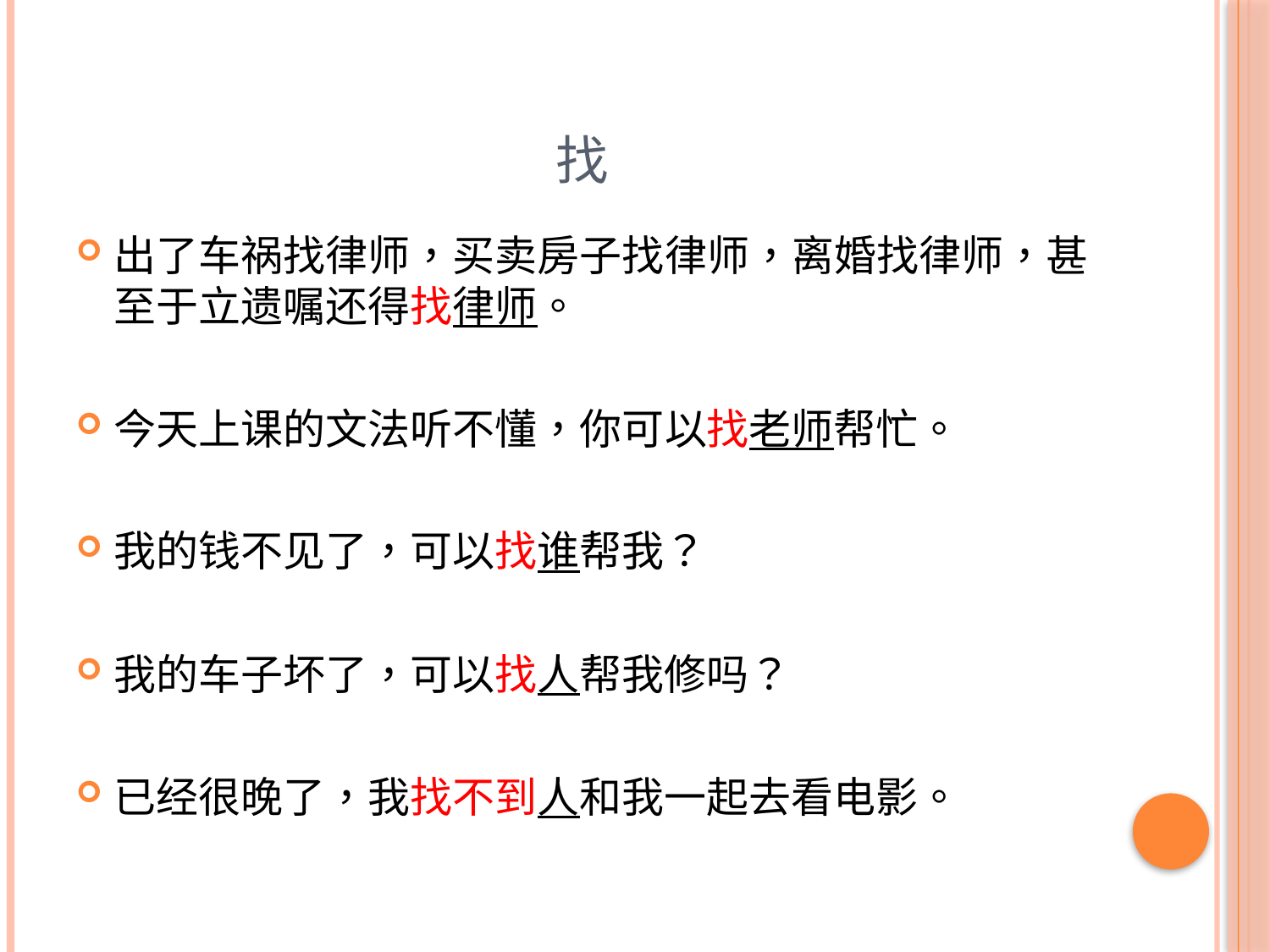

# 找
出了车祸找律师，买卖房子找律师，离婚找律师，甚至于立遗嘱还得找律师。

今天上课的文法听不懂，你可以找老师帮忙。

我的钱不见了，可以找谁帮我？

我的车子坏了，可以找人帮我修吗？

已经很晚了，我找不到人和我一起去看电影。